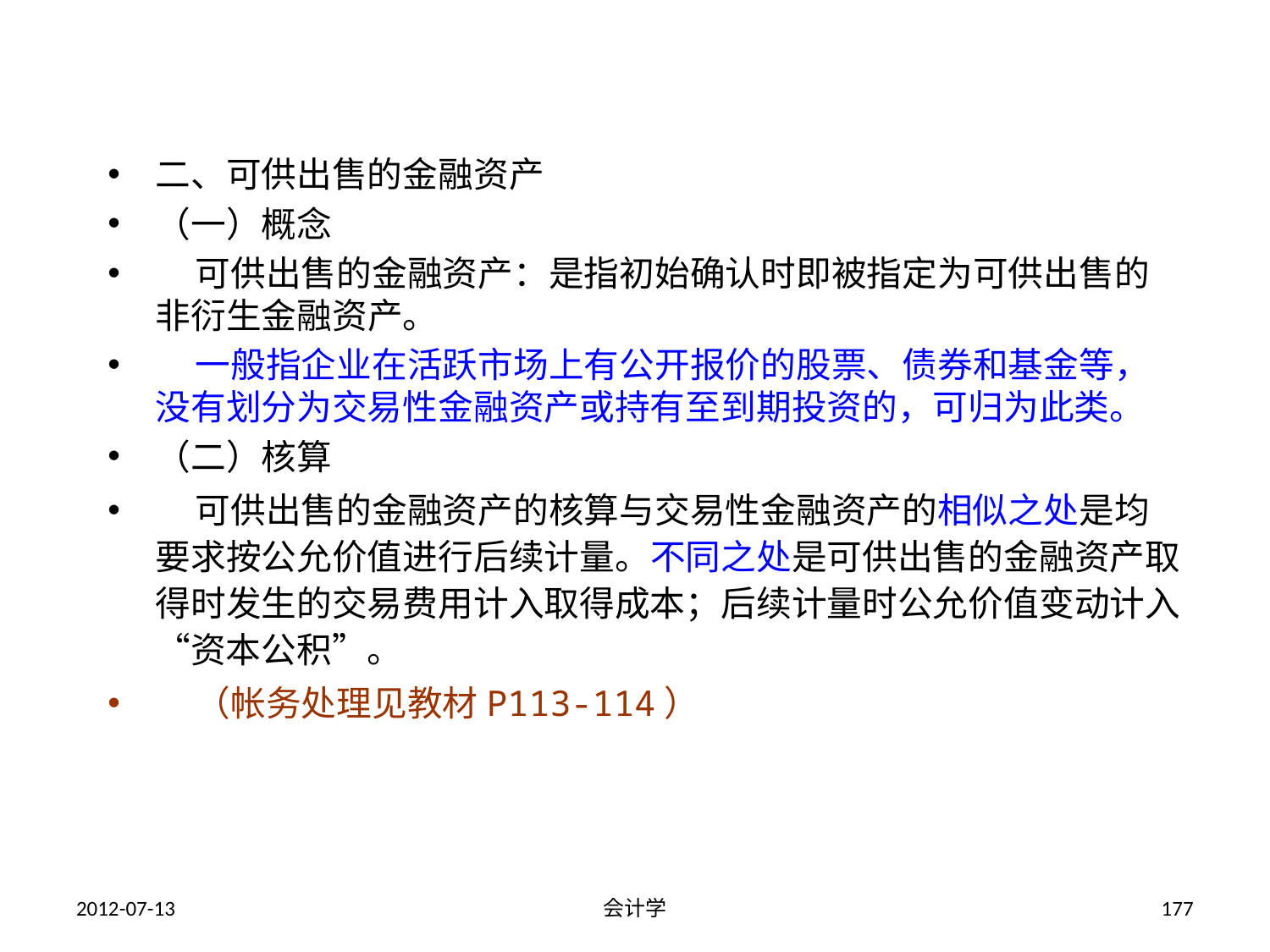

二、可供出售的金融资产
（一）概念
    可供出售的金融资产：是指初始确认时即被指定为可供出售的非衍生金融资产。
    一般指企业在活跃市场上有公开报价的股票、债券和基金等，没有划分为交易性金融资产或持有至到期投资的，可归为此类。
（二）核算
    可供出售的金融资产的核算与交易性金融资产的相似之处是均要求按公允价值进行后续计量。不同之处是可供出售的金融资产取得时发生的交易费用计入取得成本；后续计量时公允价值变动计入“资本公积”。
    （帐务处理见教材P113-114）
2012-07-13
会计学
177